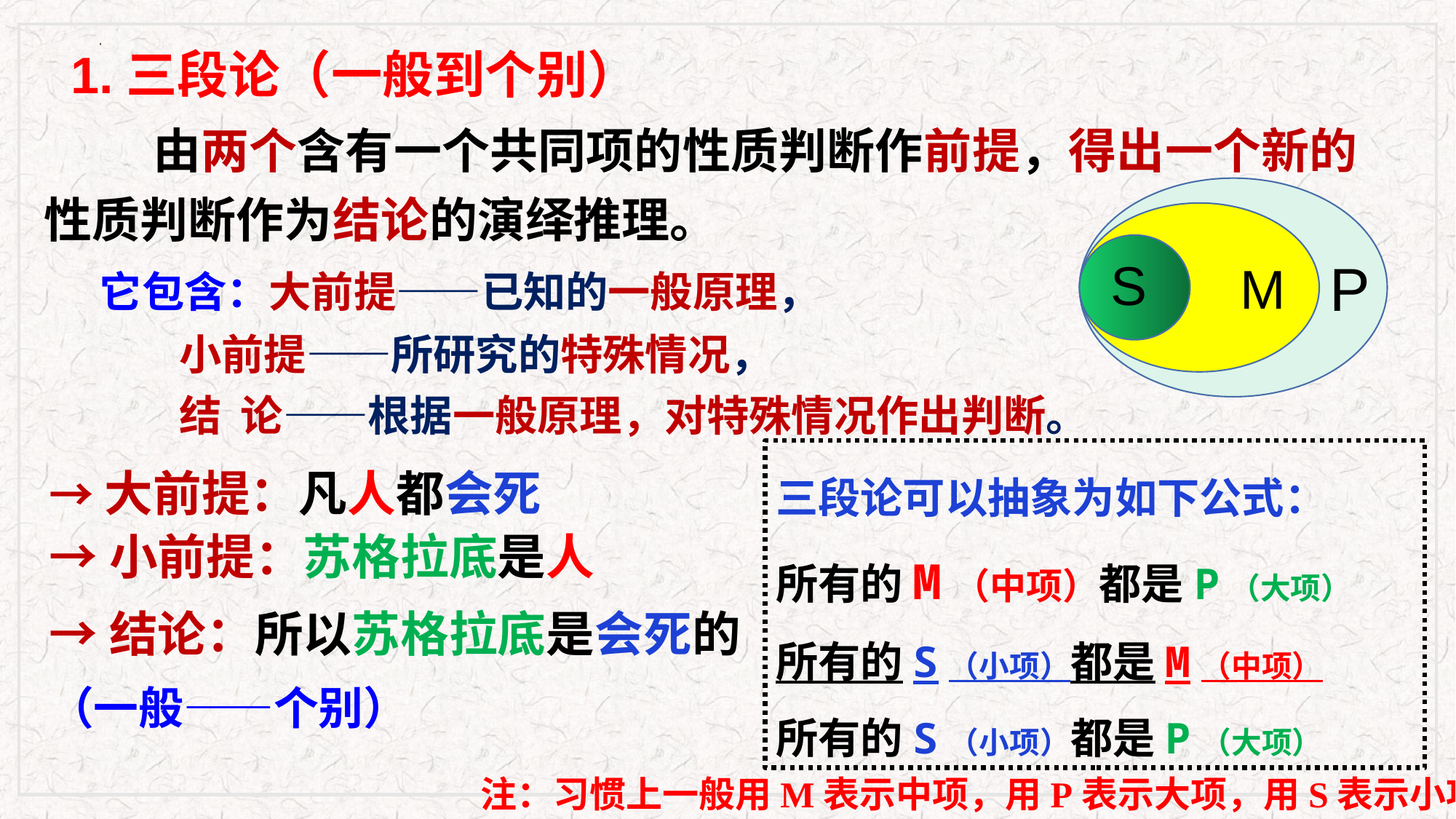

1.三段论（一般到个别）
	由两个含有一个共同项的性质判断作前提，得出一个新的性质判断作为结论的演绎推理。
    它包含：大前提——已知的一般原理，
             小前提——所研究的特殊情况，
             结  论——根据一般原理，对特殊情况作出判断。

S
P
M
→大前提：凡人都会死
→小前提：苏格拉底是人
→结论：所以苏格拉底是会死的
（一般——个别）
三段论可以抽象为如下公式：
所有的M（中项）都是P（大项）
所有的S（小项）都是M（中项）
所有的S（小项）都是P（大项）
注：习惯上一般用M表示中项，用P表示大项，用S表示小项。